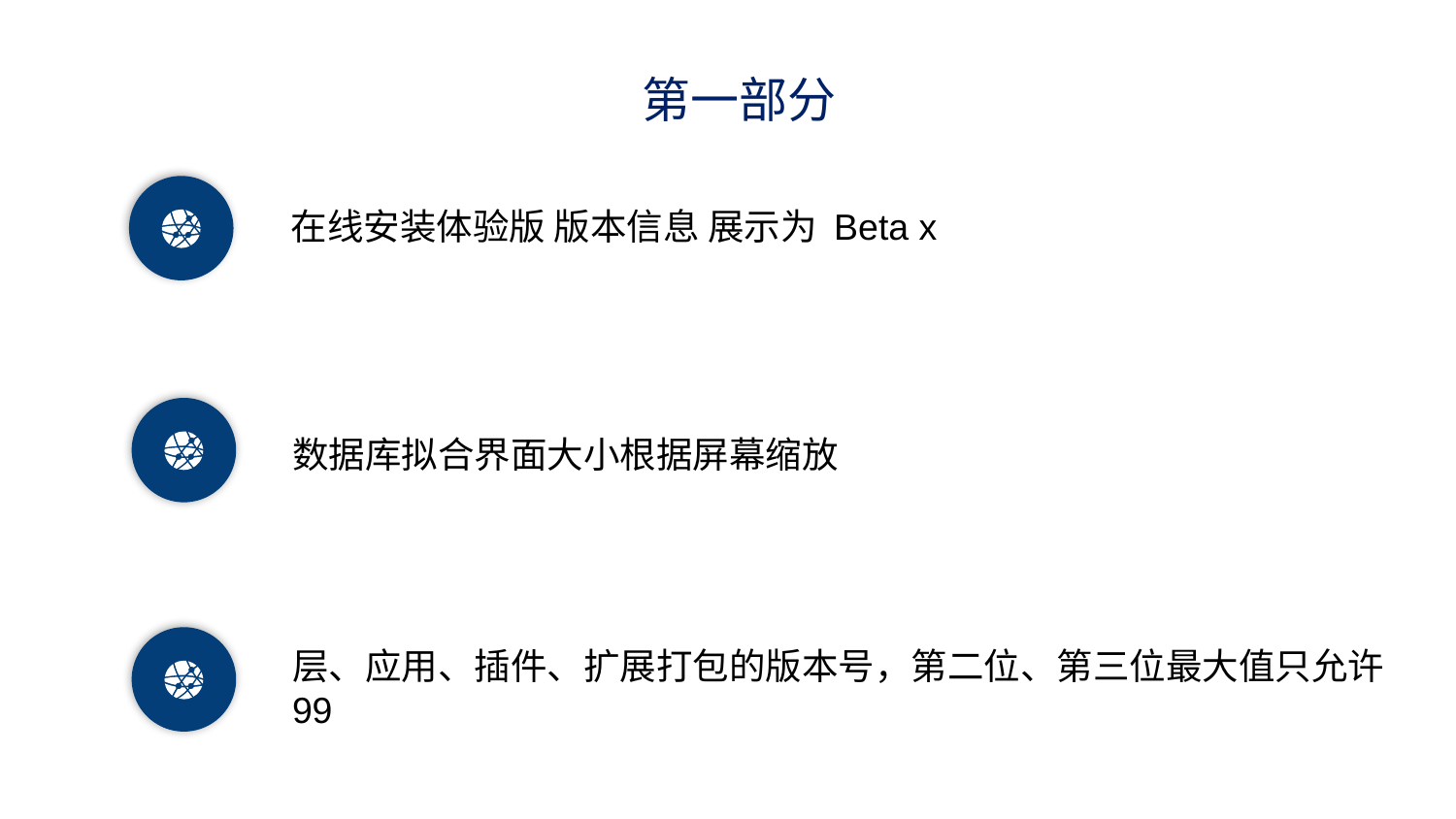

第一部分

在线安装体验版 版本信息 展示为 Beta x

数据库拟合界面大小根据屏幕缩放

层、应用、插件、扩展打包的版本号，第二位、第三位最大值只允许99